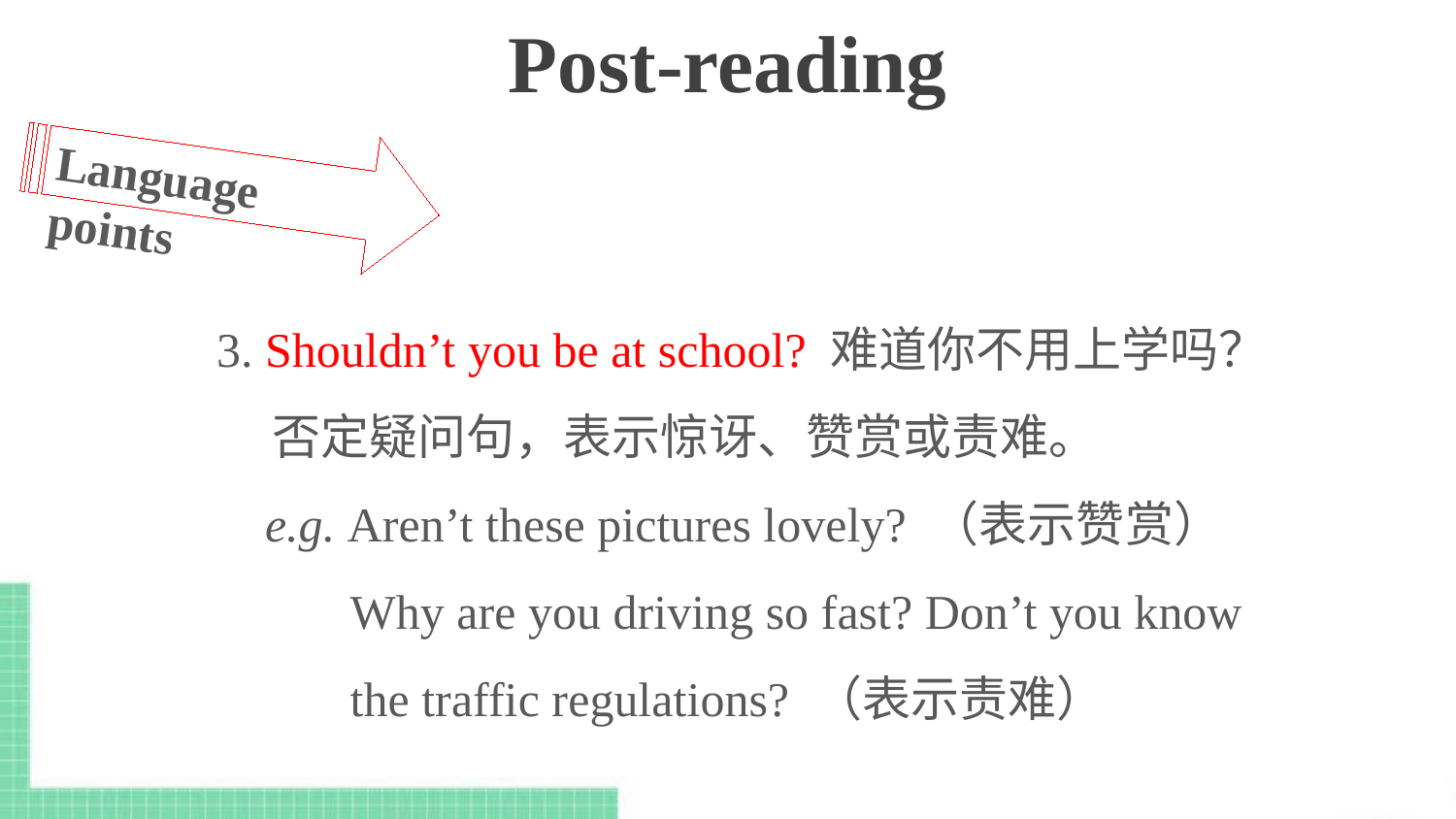

Post-reading
Language points
3. Shouldn’t you be at school? 难道你不用上学吗？
    否定疑问句，表示惊讶、赞赏或责难。
    e.g. Aren’t these pictures lovely? （表示赞赏）
           Why are you driving so fast? Don’t you know
           the traffic regulations? （表示责难）